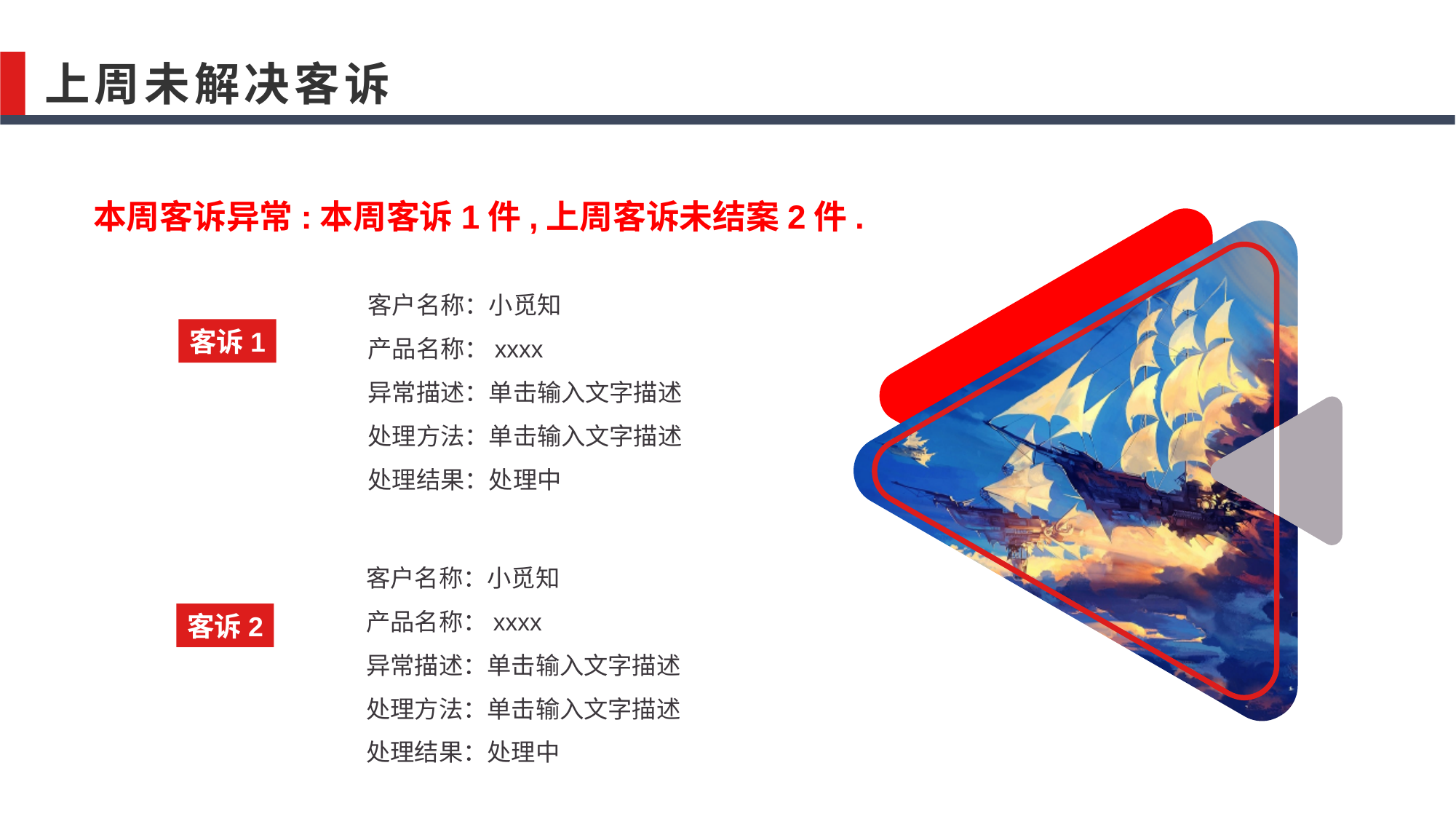

上周未解决客诉

本周客诉异常:本周客诉1件,上周客诉未结案2件.

客户名称：小觅知
产品名称：xxxx
异常描述：单击输入文字描述
处理方法：单击输入文字描述
处理结果：处理中
客诉1
客户名称：小觅知
产品名称：xxxx
异常描述：单击输入文字描述
处理方法：单击输入文字描述
处理结果：处理中
客诉2